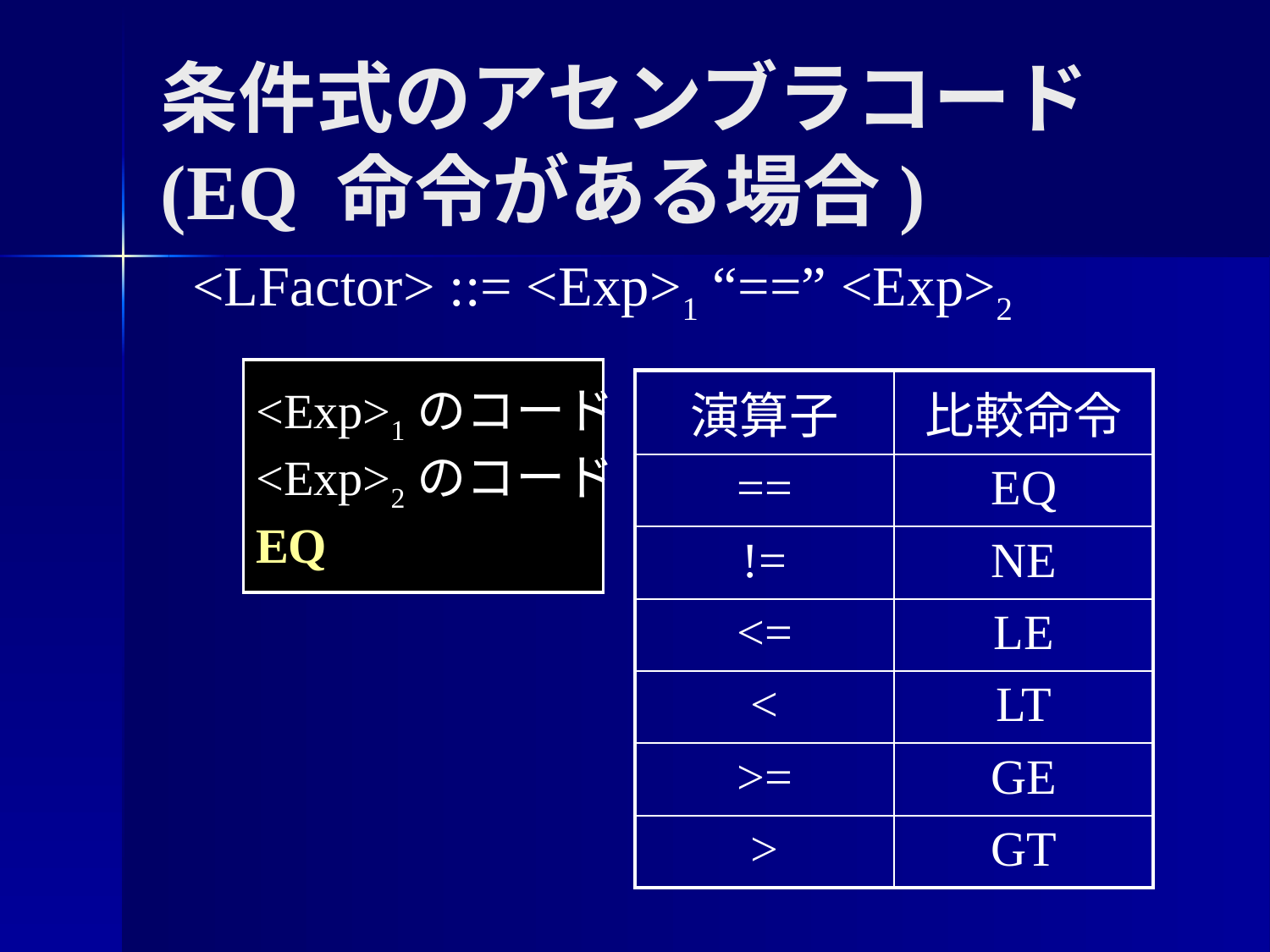

条件式のアセンブラコード
(EQ 命令がある場合)
<LFactor> ::= <Exp>1 “==” <Exp>2
<Exp>1のコード
<Exp>2のコード
EQ
| 演算子 | 比較命令 |
| --- | --- |
| == | EQ |
| != | NE |
| <= | LE |
| < | LT |
| >= | GE |
| > | GT |